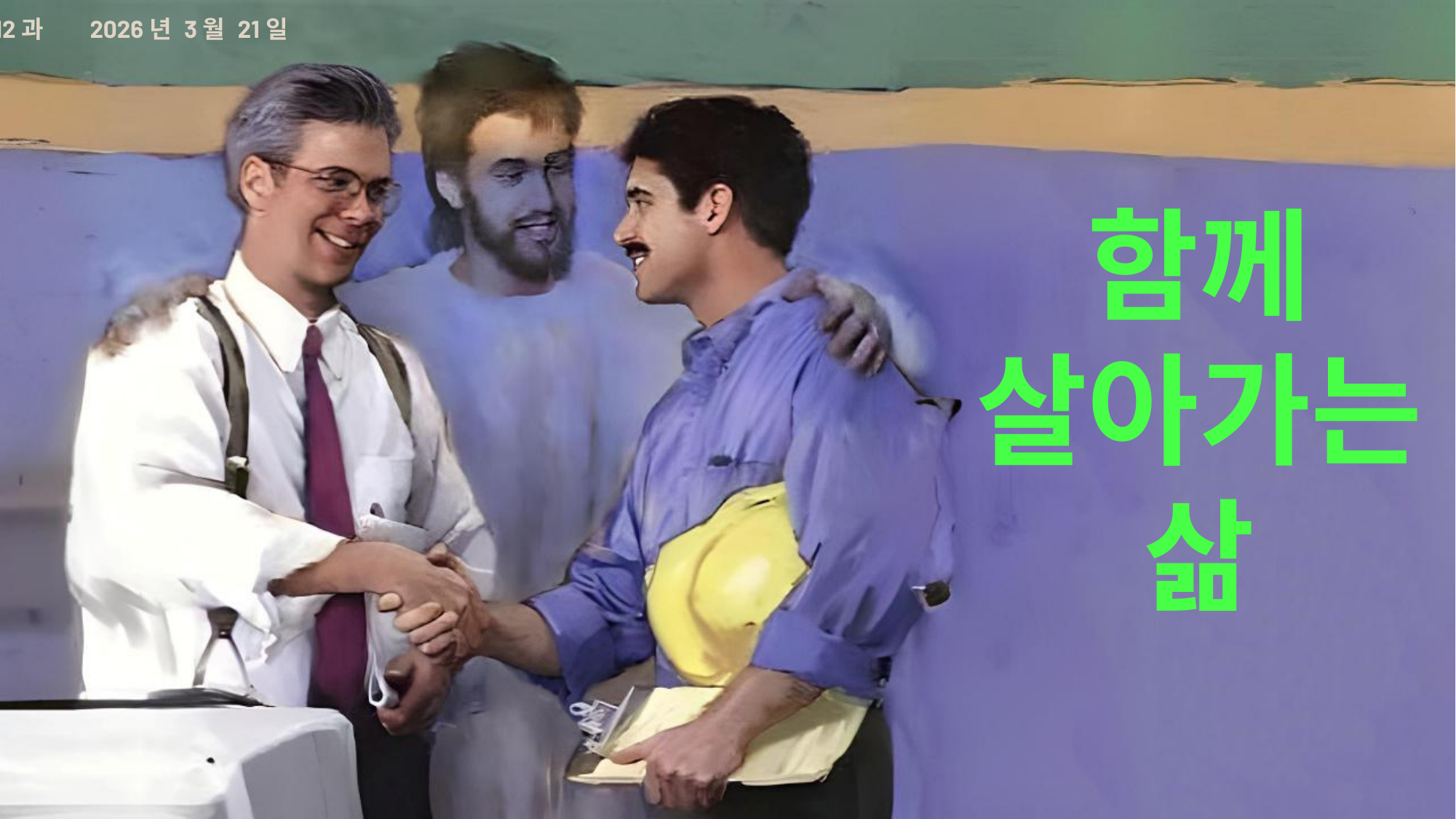

12과      2026년 3월 21일
함께 살아가는 삶